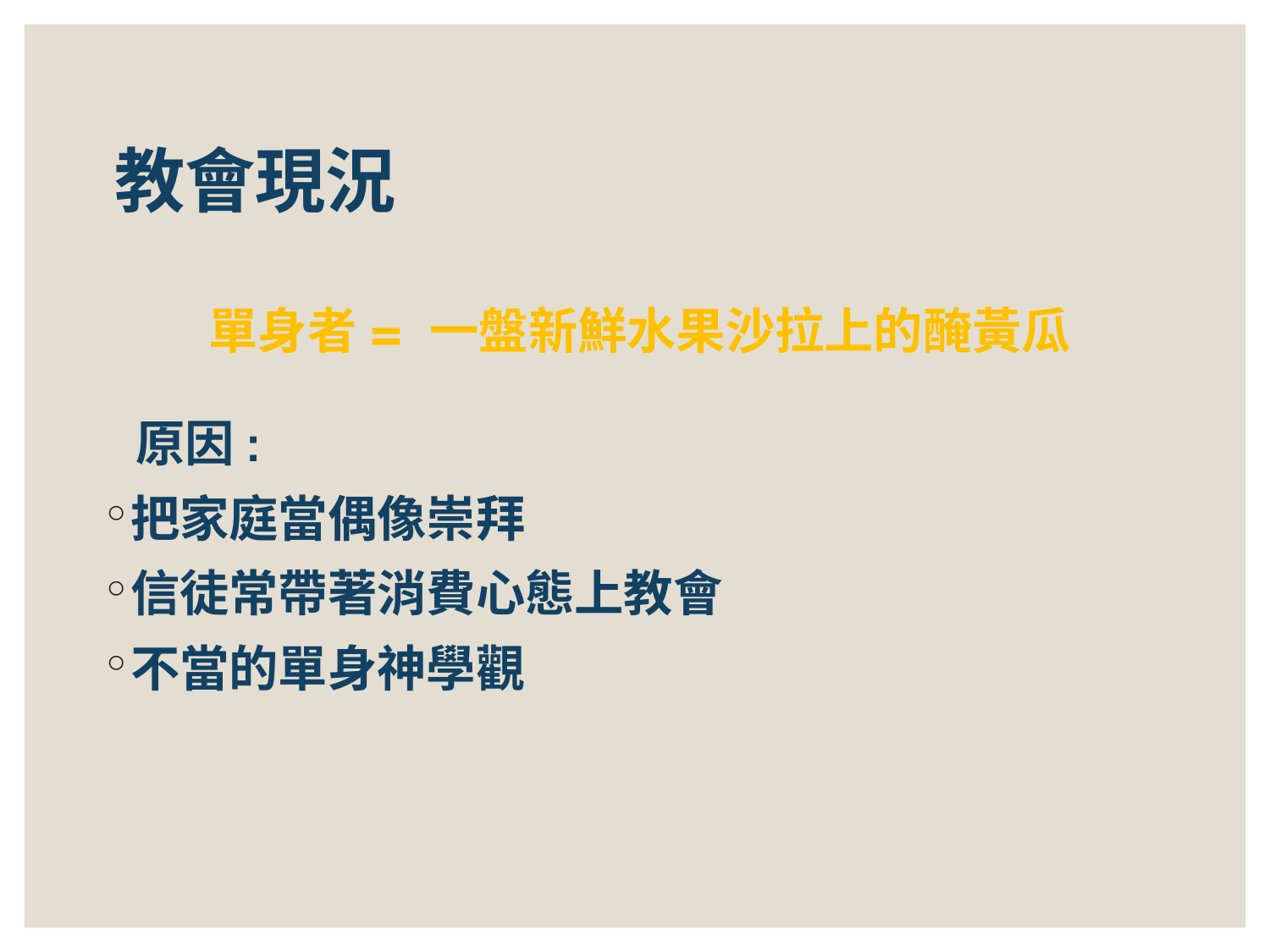

# 教會現況
單身者= 一盤新鮮水果沙拉上的醃黃瓜
  原因:
把家庭當偶像崇拜
信徒常帶著消費心態上教會
不當的單身神學觀